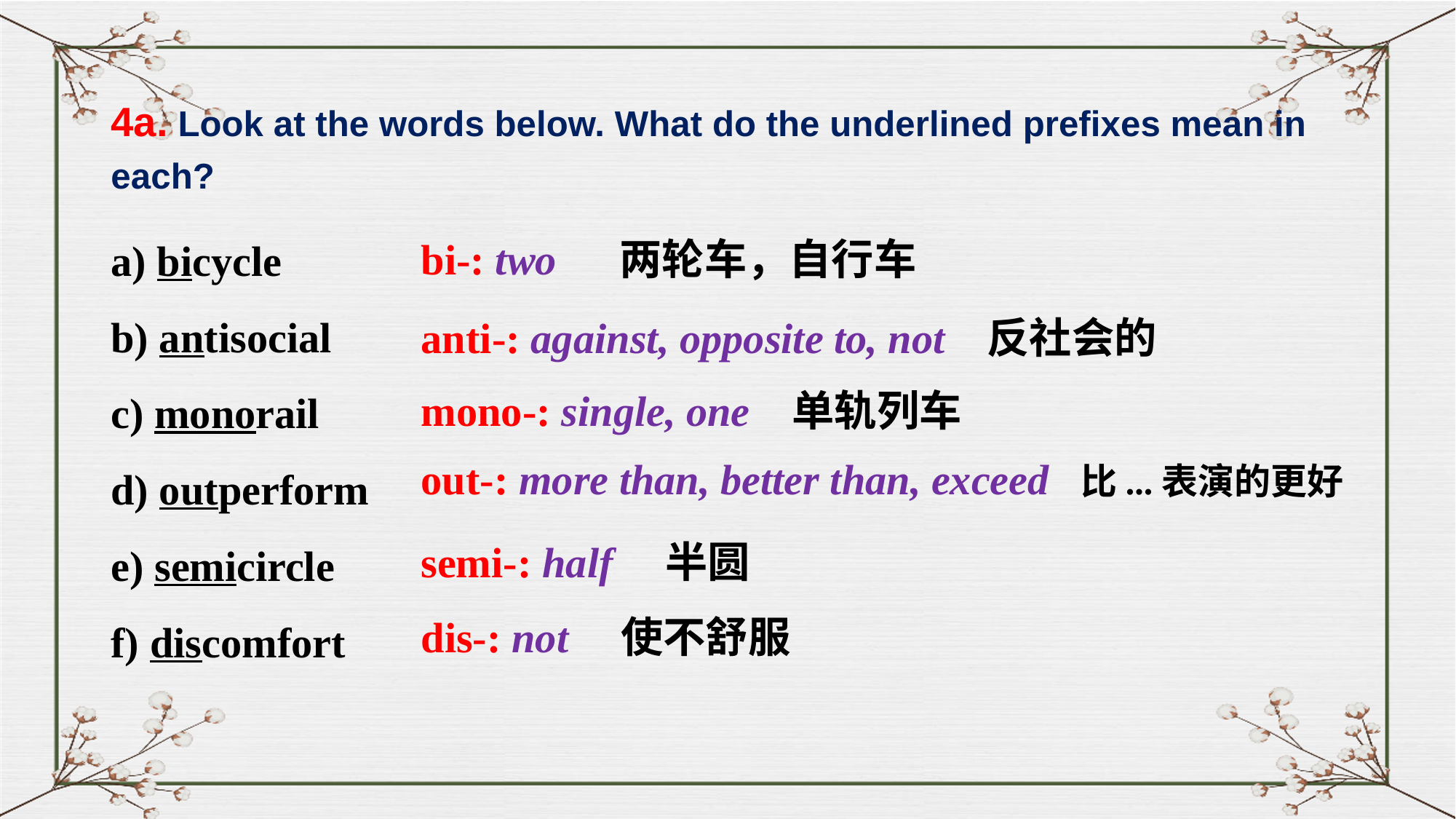

# 4a. Look at the words below. What do the underlined prefixes mean in each?
a) bicycle
b) antisocial
c) monorail
d) outperform
e) semicircle
f) discomfort
bi-: two     两轮车，自行车
anti-: against, opposite to, not   反社会的
mono-: single, one   单轨列车
out-: more than, better than, exceed  比...表演的更好
semi-: half    半圆
dis-: not    使不舒服